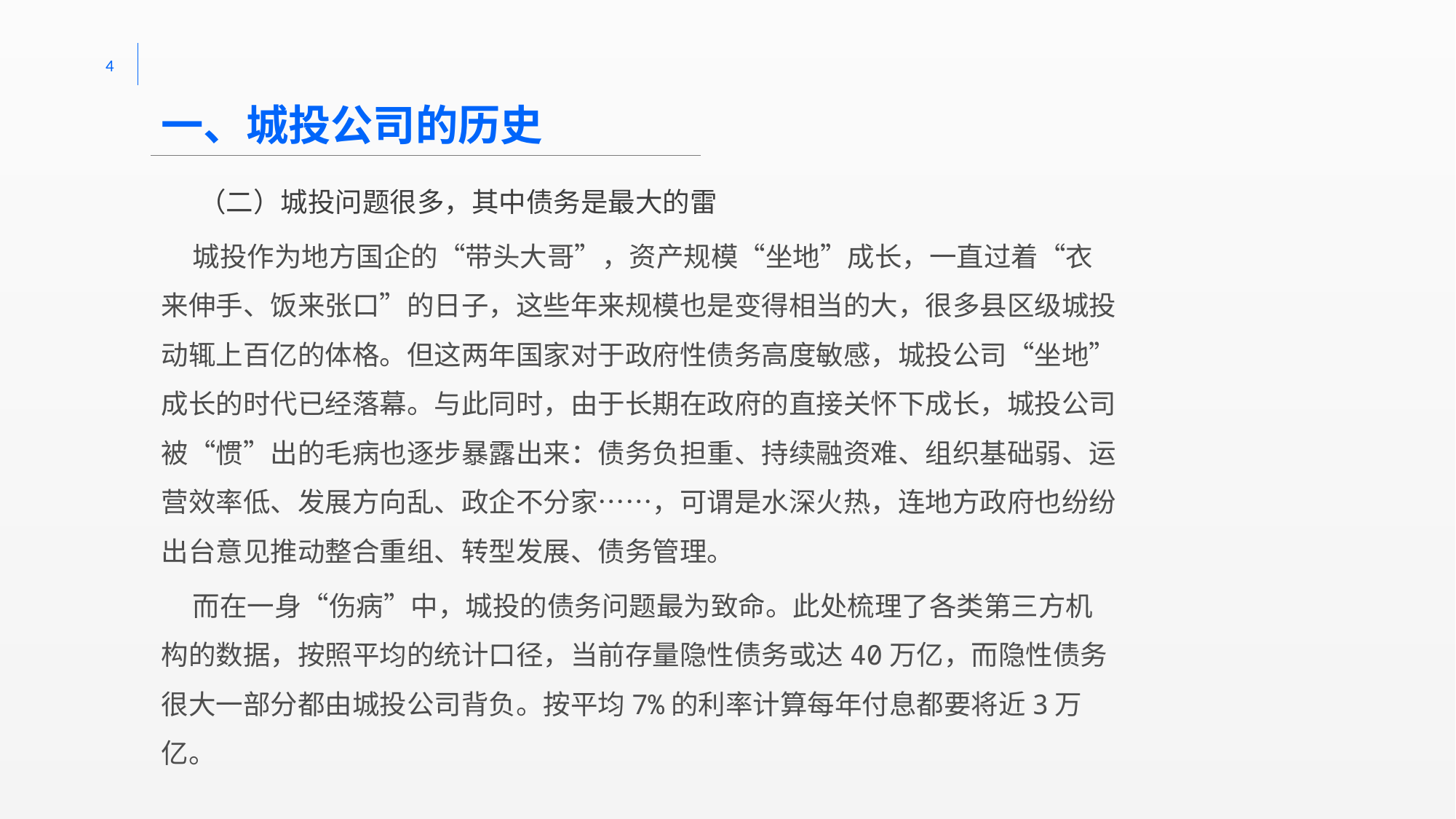

一、城投公司的历史
     （二）城投问题很多，其中债务是最大的雷
    城投作为地方国企的“带头大哥”，资产规模“坐地”成长，一直过着“衣来伸手、饭来张口”的日子，这些年来规模也是变得相当的大，很多县区级城投动辄上百亿的体格。但这两年国家对于政府性债务高度敏感，城投公司“坐地”成长的时代已经落幕。与此同时，由于长期在政府的直接关怀下成长，城投公司被“惯”出的毛病也逐步暴露出来：债务负担重、持续融资难、组织基础弱、运营效率低、发展方向乱、政企不分家……，可谓是水深火热，连地方政府也纷纷出台意见推动整合重组、转型发展、债务管理。
    而在一身“伤病”中，城投的债务问题最为致命。此处梳理了各类第三方机构的数据，按照平均的统计口径，当前存量隐性债务或达40万亿，而隐性债务很大一部分都由城投公司背负。按平均7%的利率计算每年付息都要将近3万亿。